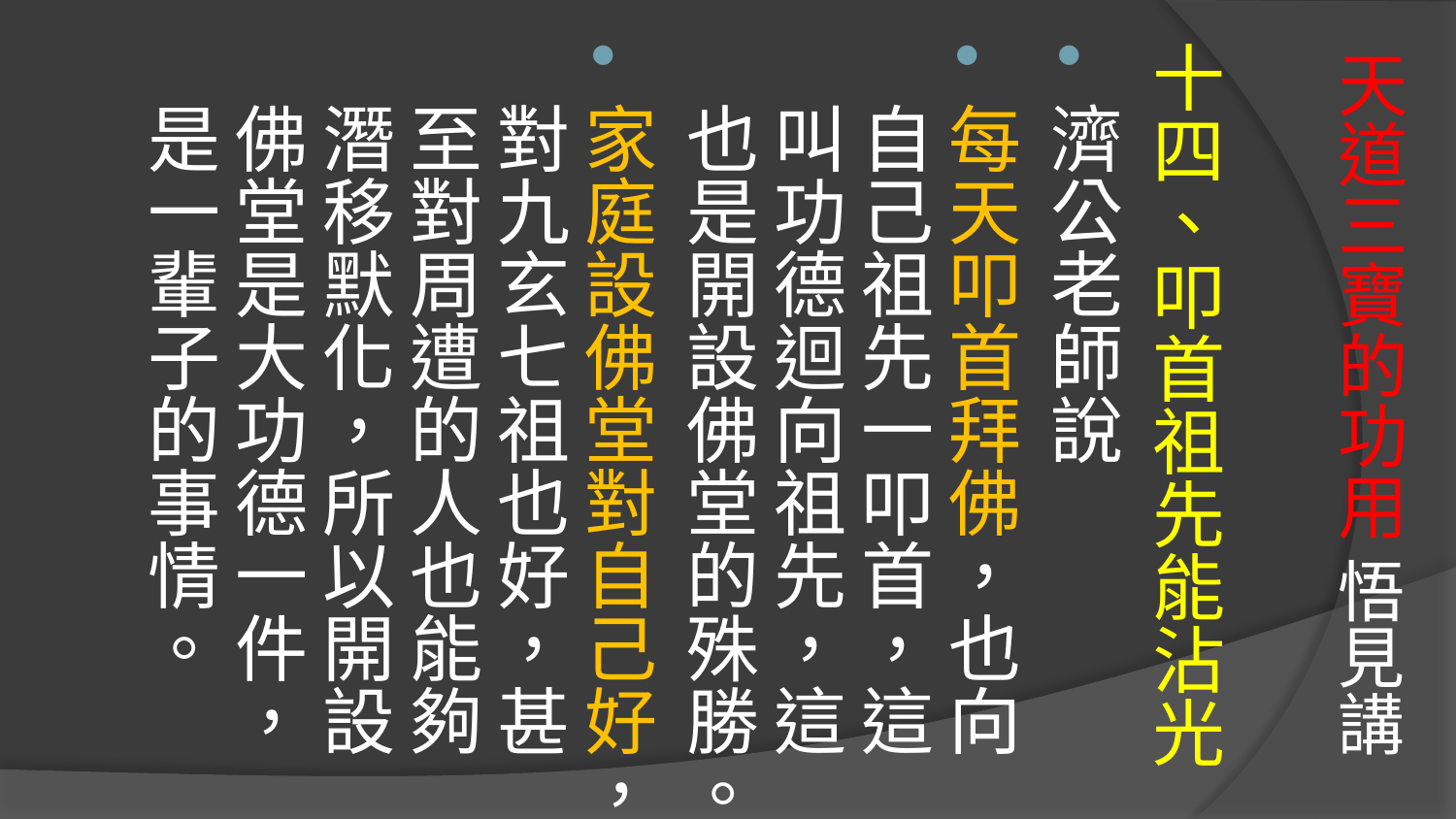

# 天道三寶的功用 悟見講
十四、叩首祖先能沾光
濟公老師說
每天叩首拜佛，也向自己祖先一叩首，這叫功德迴向祖先，這也是開設佛堂的殊勝。
家庭設佛堂對自己好，對九玄七祖也好，甚至對周遭的人也能夠潛移默化，所以開設佛堂是大功德一件，是一輩子的事情。